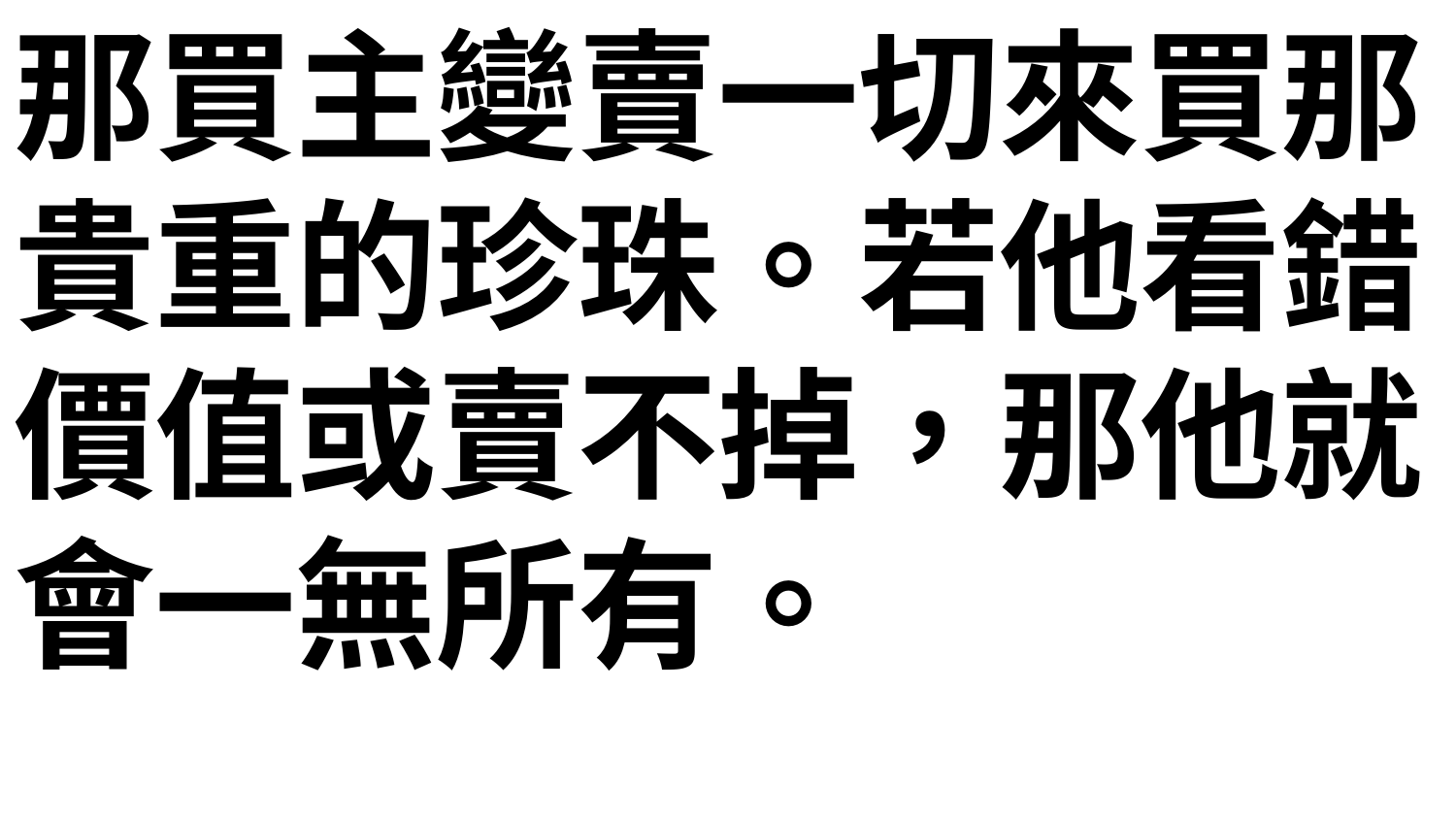

那買主變賣一切來買那貴重的珍珠。若他看錯價值或賣不掉，那他就會一無所有。